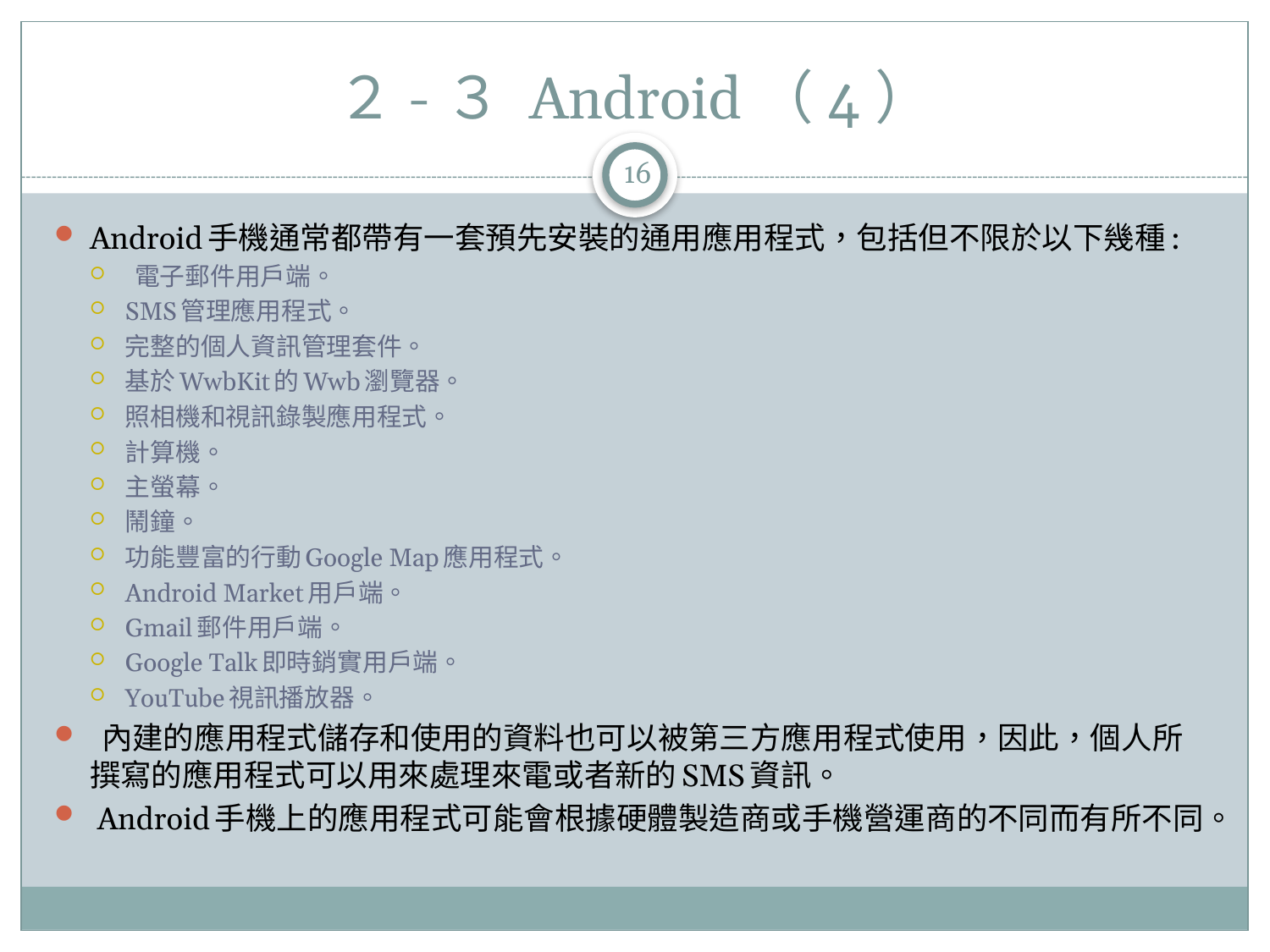

# ２-３ Android（4）
16
Android手機通常都帶有一套預先安裝的通用應用程式，包括但不限於以下幾種:
 電子郵件用戶端。
SMS管理應用程式。
完整的個人資訊管理套件。
基於WwbKit的Wwb瀏覽器。
照相機和視訊錄製應用程式。
計算機。
主螢幕。
鬧鐘。
功能豐富的行動Google Map應用程式。
Android Market用戶端。
Gmail郵件用戶端。
Google Talk即時銷實用戶端。
YouTube視訊播放器。
 內建的應用程式儲存和使用的資料也可以被第三方應用程式使用，因此，個人所撰寫的應用程式可以用來處理來電或者新的SMS資訊。
 Android手機上的應用程式可能會根據硬體製造商或手機營運商的不同而有所不同。